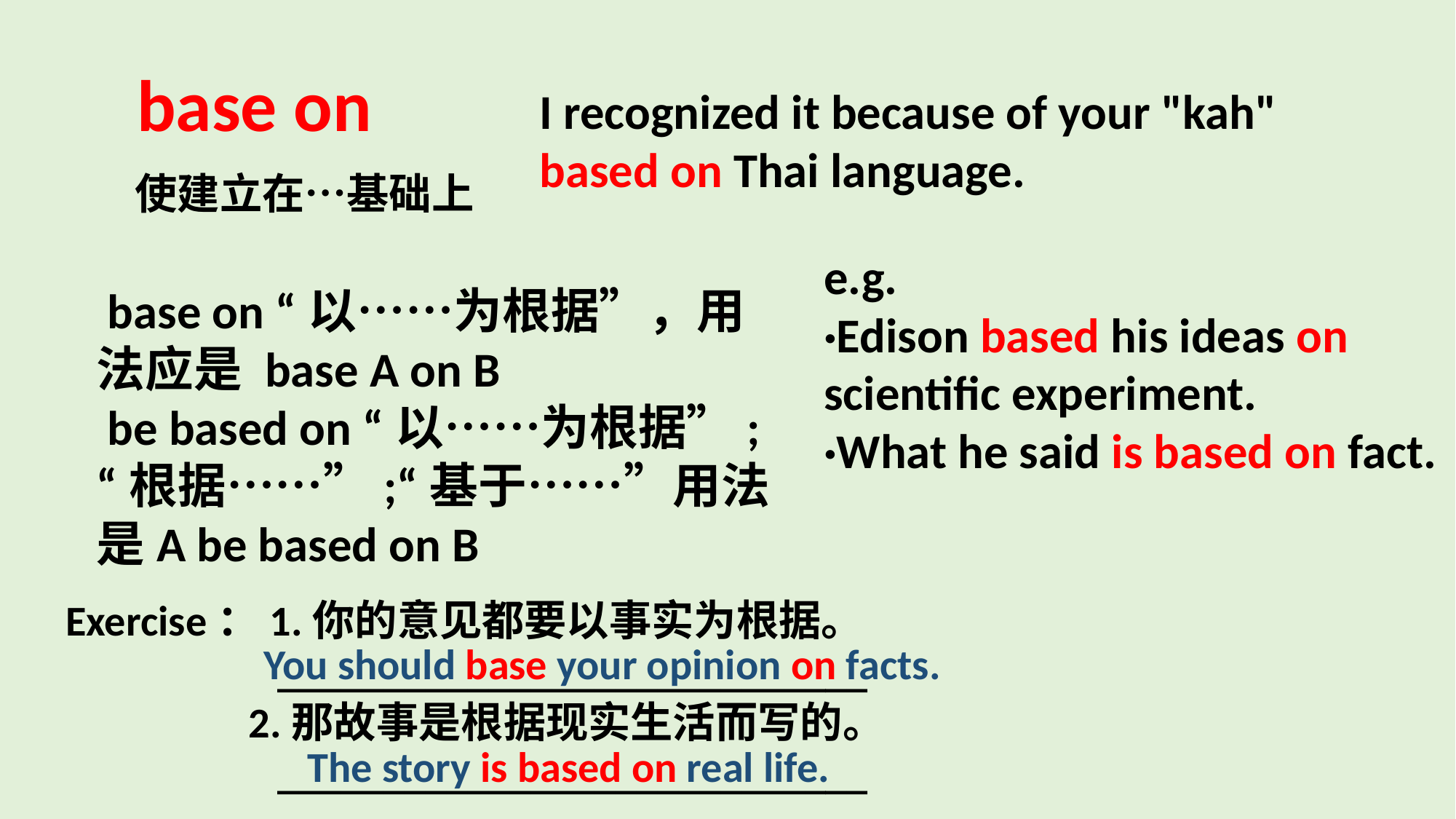

base on
I recognized it because of your "kah" based on Thai language.
使建立在…基础上
e.g.
·Edison based his ideas on scientific experiment.
·What he said is based on fact.
 base on “以……为根据”，用法应是 base A on B
 be based on “以……为根据”; “根据……”;“基于……”用法是A be based on B
Exercise：1.你的意见都要以事实为根据。
                      ____________________________
                   2.那故事是根据现实生活而写的。
                      ____________________________
You should base your opinion on facts.
The story is based on real life.